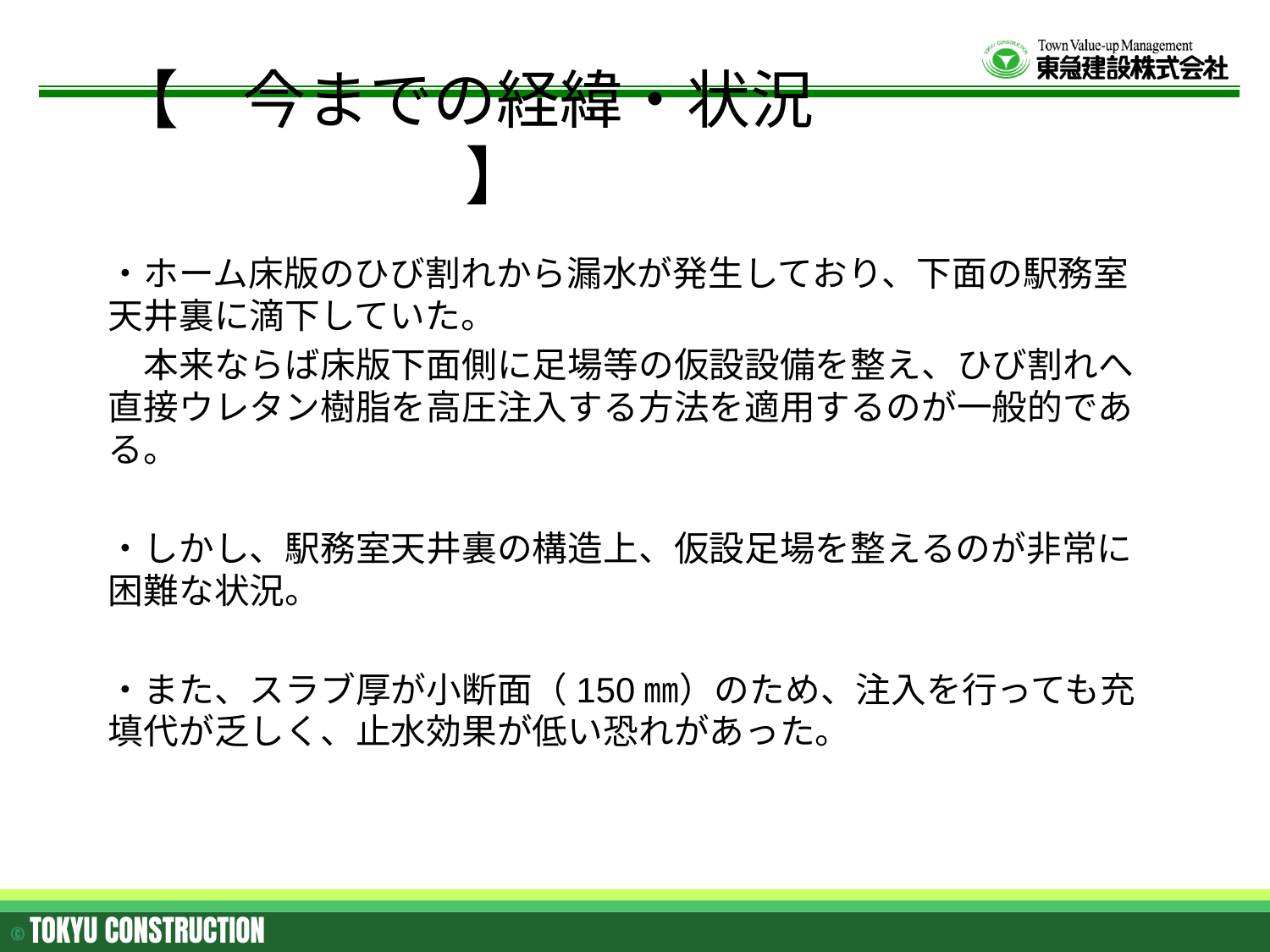

# 【　今までの経緯・状況　】
・ホーム床版のひび割れから漏水が発生しており、下面の駅務室天井裏に滴下していた。
　本来ならば床版下面側に足場等の仮設設備を整え、ひび割れへ直接ウレタン樹脂を高圧注入する方法を適用するのが一般的である。

・しかし、駅務室天井裏の構造上、仮設足場を整えるのが非常に困難な状況。

・また、スラブ厚が小断面（150㎜）のため、注入を行っても充填代が乏しく、止水効果が低い恐れがあった。